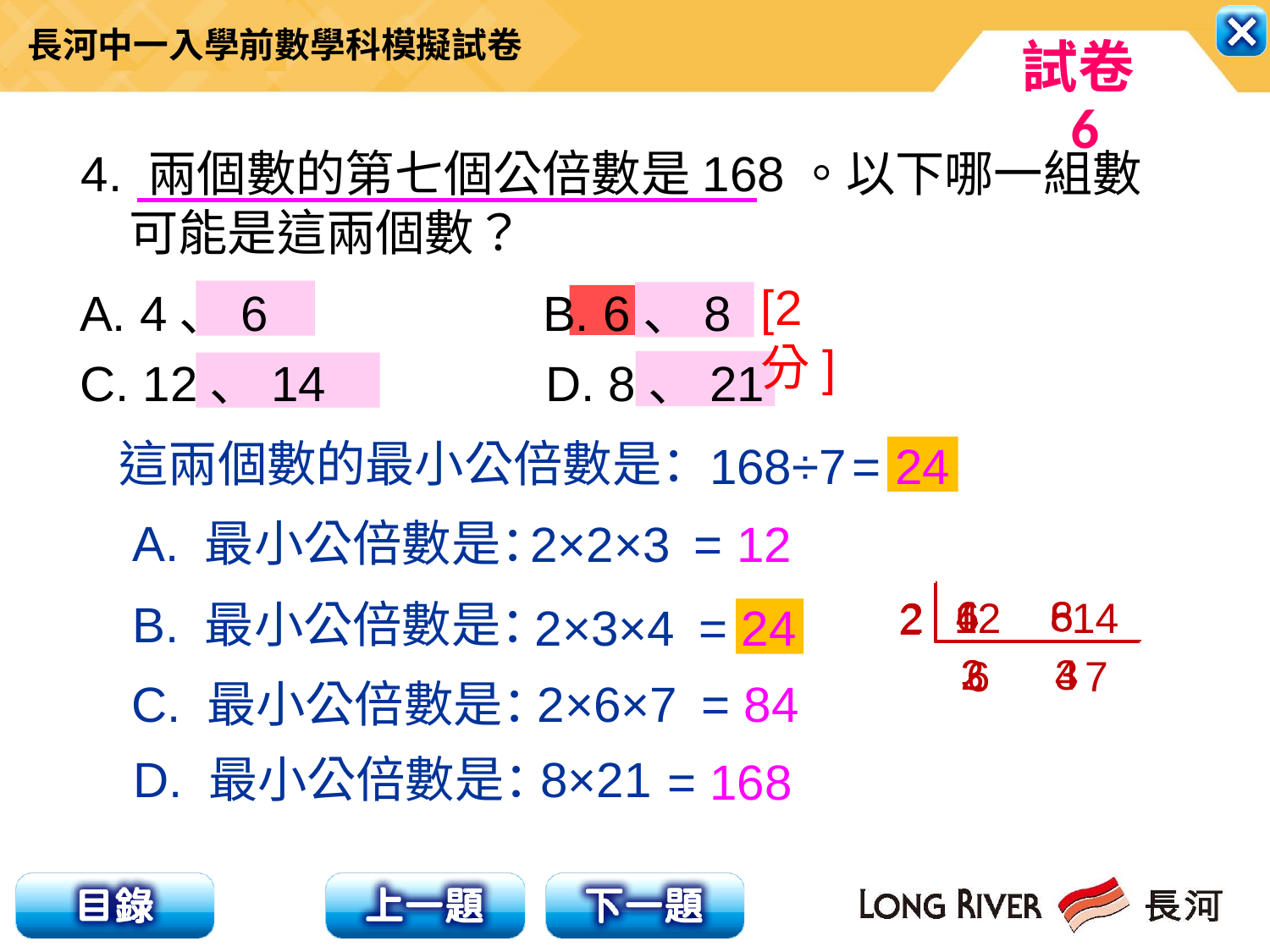

4. 兩個數的第七個公倍數是168。以下哪一組數可能是這兩個數？
A. 4、6                    B. 6、8
C. 12、14                D. 8、21
[2分]

這兩個數的最小公倍數是：
168÷7
= 24

A. 最小公倍數是：
2×2×3
= 12

4      6
6      8

2
2
12      14
2
B. 最小公倍數是：
2×3×4
= 24

2      3
3      4
6        7
2×6×7
= 84
C. 最小公倍數是：
8×21
D. 最小公倍數是：
= 168